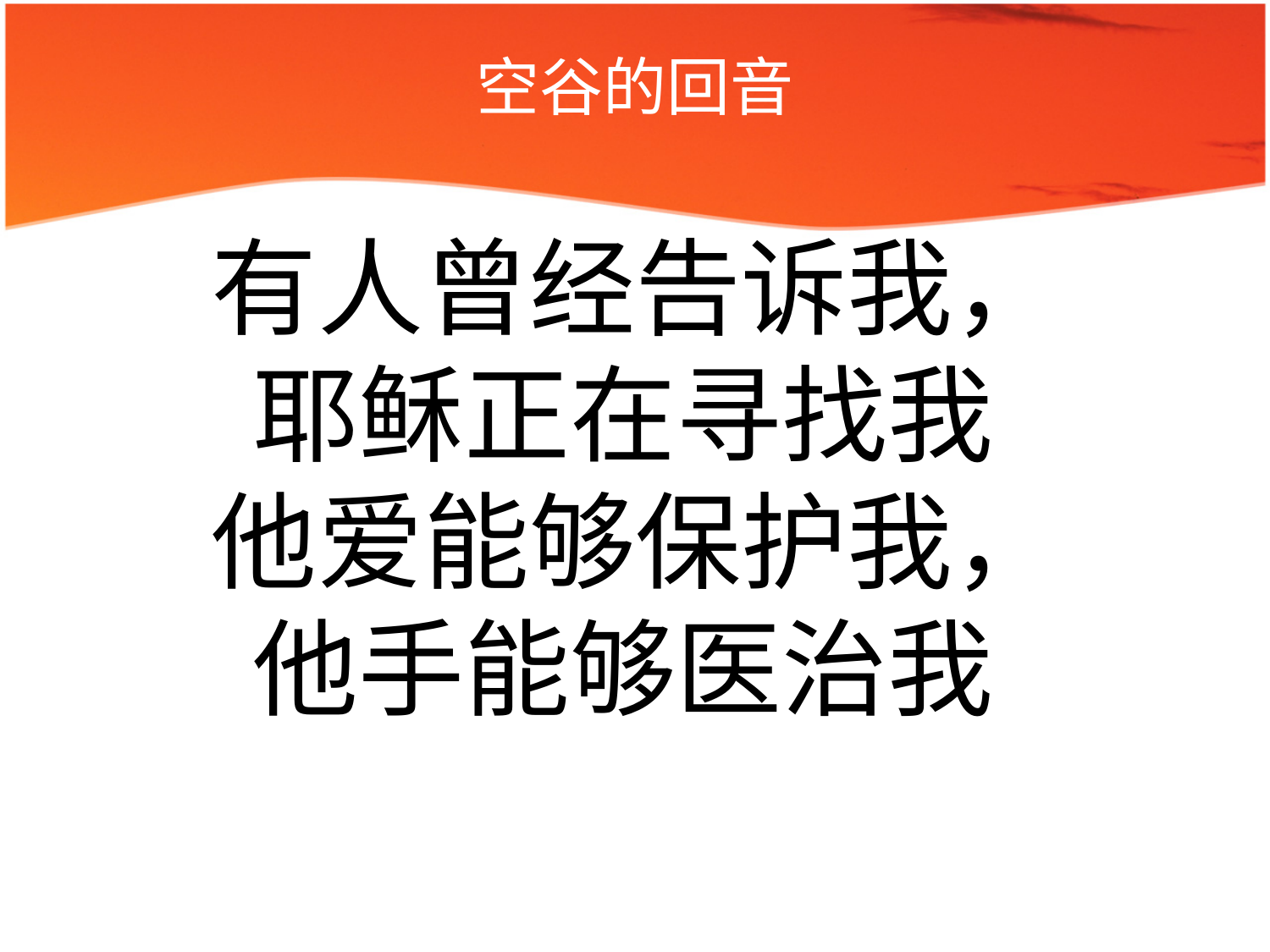

# 空谷的回音
有人曾经告诉我，
耶稣正在寻找我
他爱能够保护我，
他手能够医治我